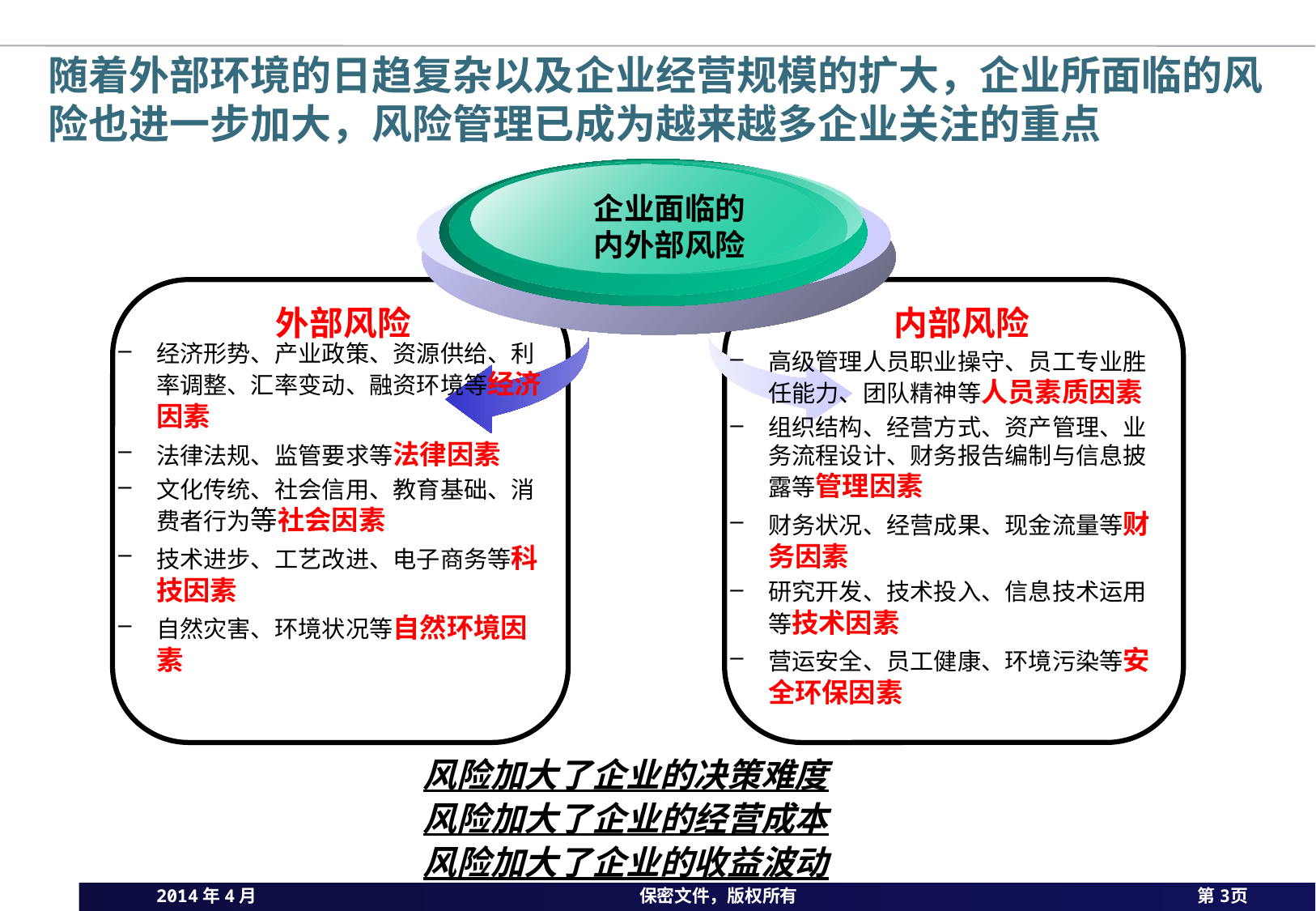

# 随着外部环境的日趋复杂以及企业经营规模的扩大，企业所面临的风险也进一步加大，风险管理已成为越来越多企业关注的重点

企业面临的
内外部风险
外部风险
内部风险

经济形势、产业政策、资源供给、利率调整、汇率变动、融资环境等经济因素
法律法规、监管要求等法律因素
文化传统、社会信用、教育基础、消费者行为等社会因素
技术进步、工艺改进、电子商务等科技因素
自然灾害、环境状况等自然环境因素

高级管理人员职业操守、员工专业胜任能力、团队精神等人员素质因素
组织结构、经营方式、资产管理、业务流程设计、财务报告编制与信息披露等管理因素
财务状况、经营成果、现金流量等财务因素
研究开发、技术投入、信息技术运用等技术因素
营运安全、员工健康、环境污染等安全环保因素
风险加大了企业的决策难度
风险加大了企业的经营成本
风险加大了企业的收益波动